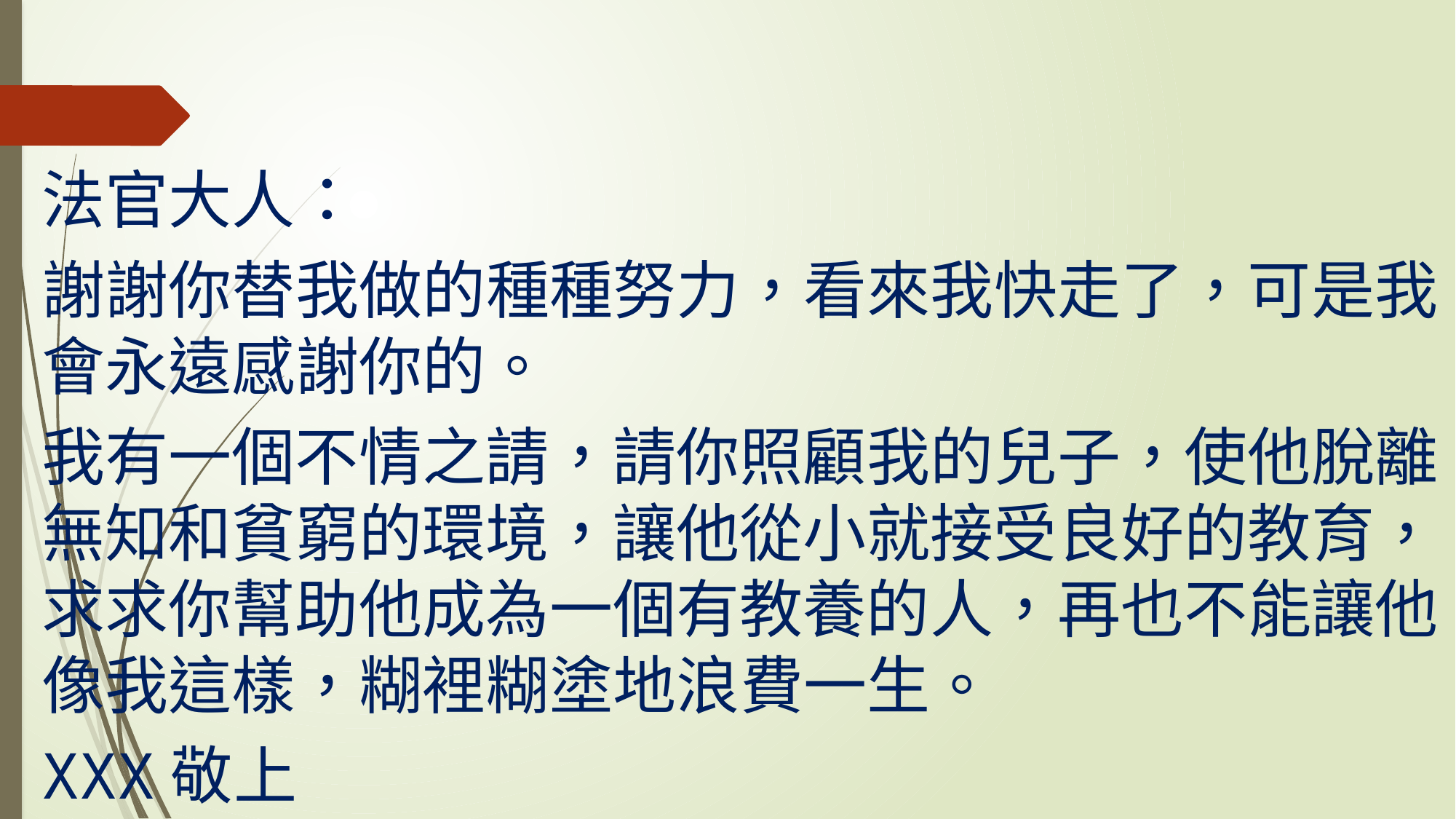

#
法官大人：
謝謝你替我做的種種努力，看來我快走了，可是我會永遠感謝你的。
我有一個不情之請，請你照顧我的兒子，使他脫離無知和貧窮的環境，讓他從小就接受良好的教育，求求你幫助他成為一個有教養的人，再也不能讓他像我這樣，糊裡糊塗地浪費一生。
XXX敬上